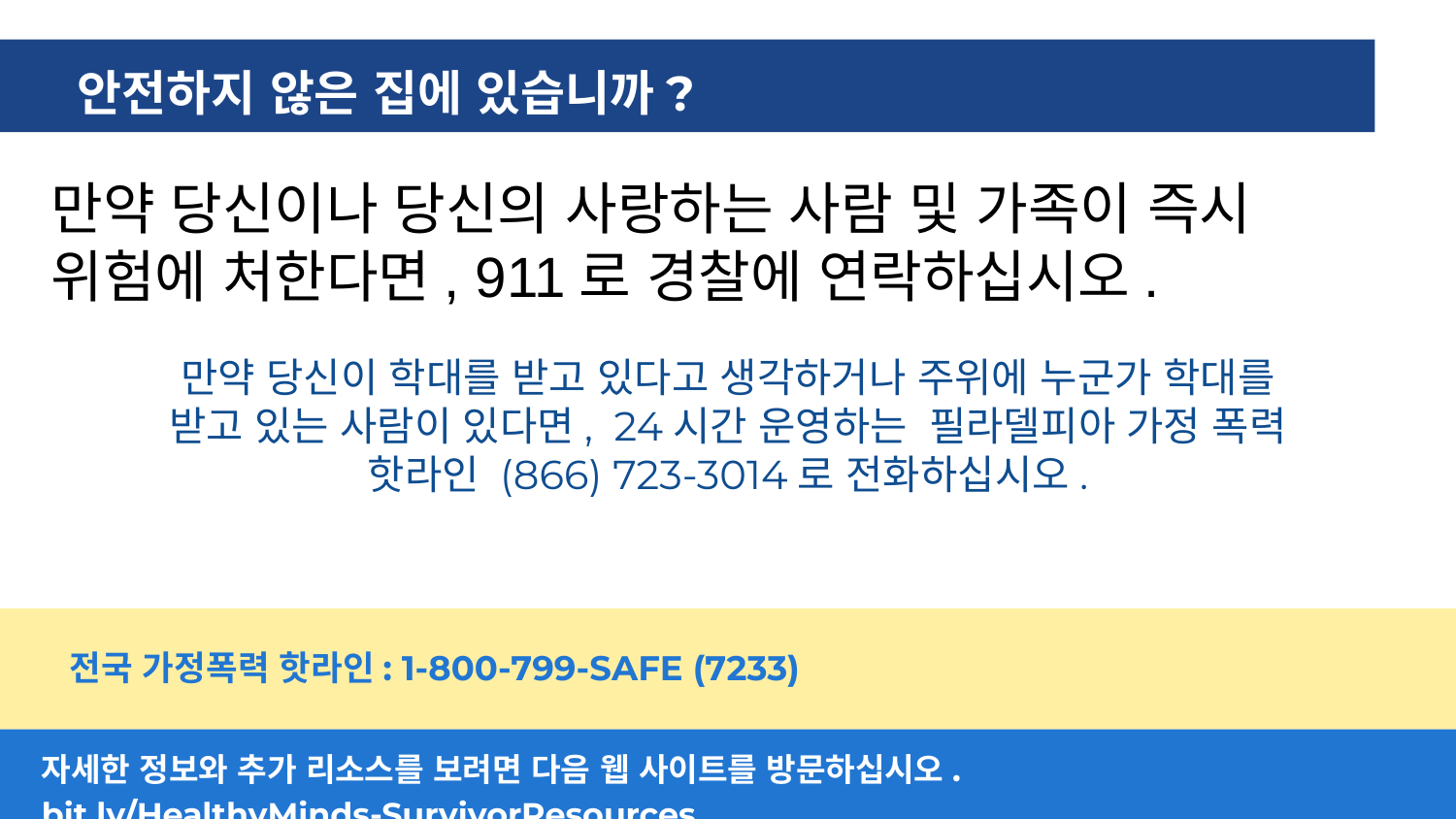

안전하지 않은 집에 있습니까?
만약 당신이나 당신의 사랑하는 사람 및 가족이 즉시 위험에 처한다면, 911로 경찰에 연락하십시오.

만약 당신이 학대를 받고 있다고 생각하거나 주위에 누군가 학대를 받고 있는 사람이 있다면,  24시간 운영하는  필라델피아 가정 폭력 핫라인 (866) 723-3014로 전화하십시오.

전국 가정폭력 핫라인: 1-800-799-SAFE (7233)

자세한 정보와 추가 리소스를 보려면 다음 웹 사이트를 방문하십시오.
bit.ly/HealthyMinds-SurvivorResources